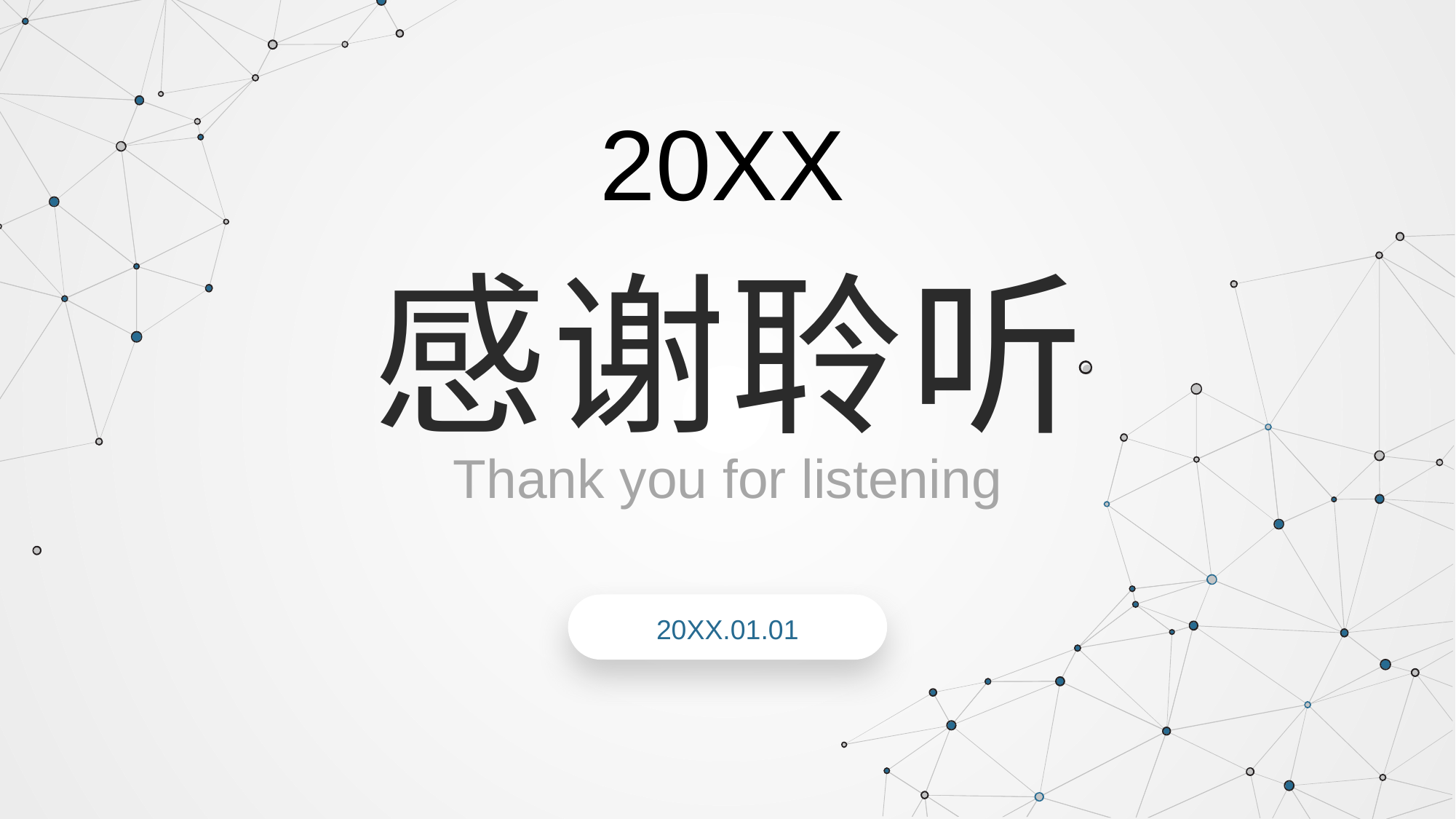

20XX

感谢聆听

Thank you for listening

20XX.01.01